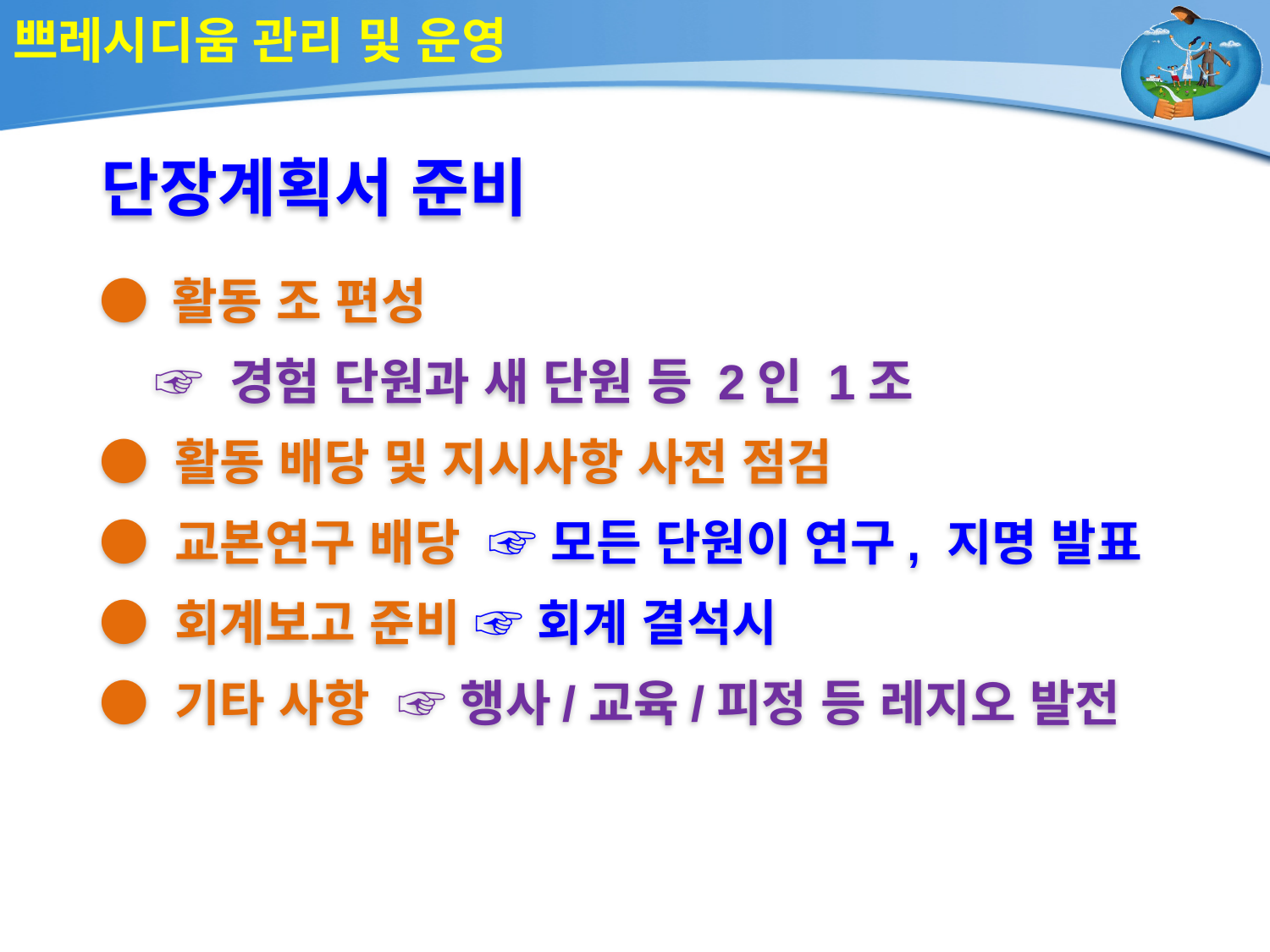

# 쁘레시디움 관리 및 운영
단장계획서 준비

● 활동 조 편성
    ☞ 경험 단원과 새 단원 등 2인 1조
● 활동 배당 및 지시사항 사전 점검
● 교본연구 배당  ☞ 모든 단원이 연구, 지명 발표
● 회계보고 준비 ☞ 회계 결석시
● 기타 사항  ☞ 행사/교육/피정 등 레지오 발전